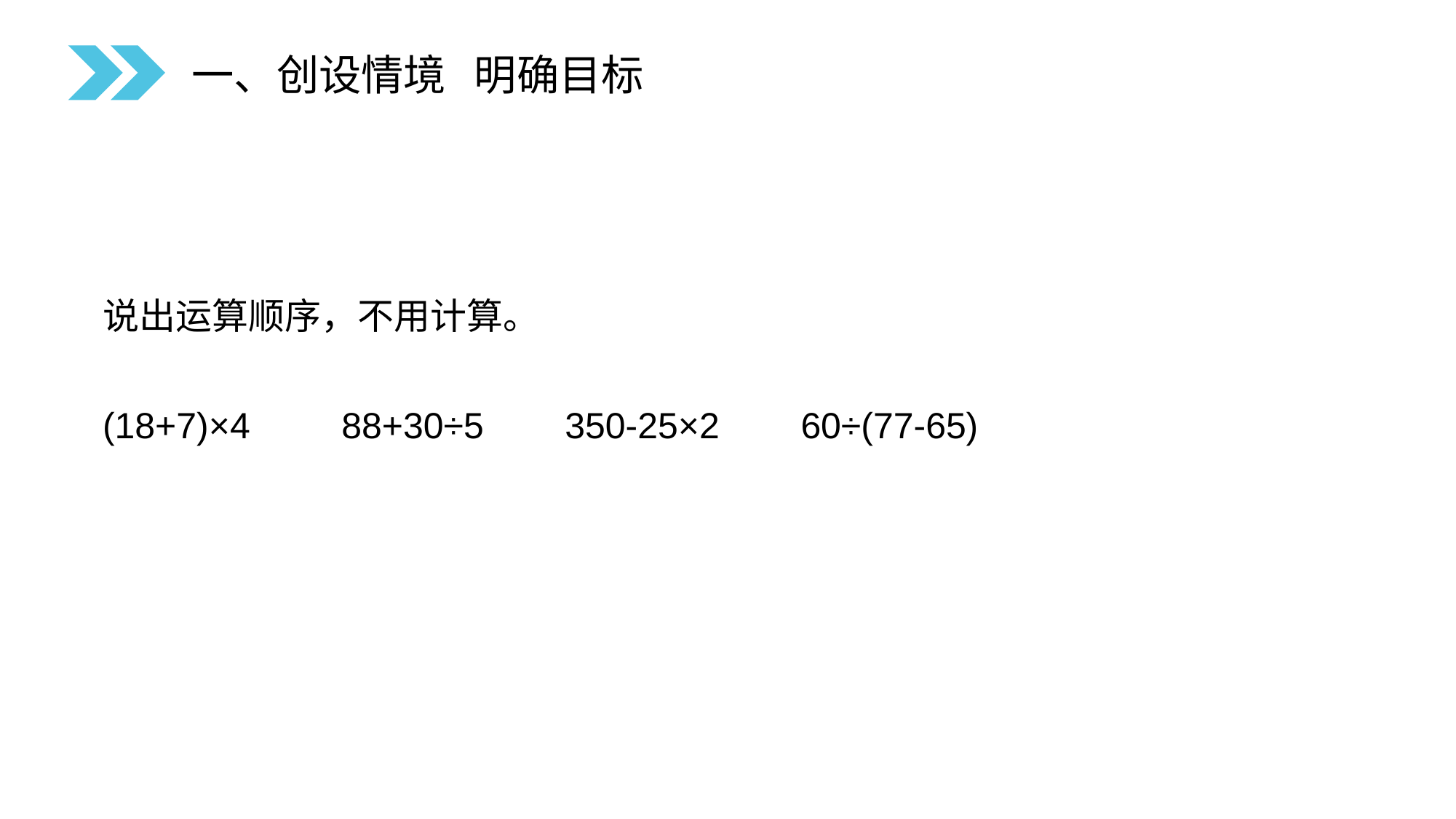

一、创设情境   明确目标
说出运算顺序，不用计算。
(18+7)×4         88+30÷5        350-25×2        60÷(77-65)